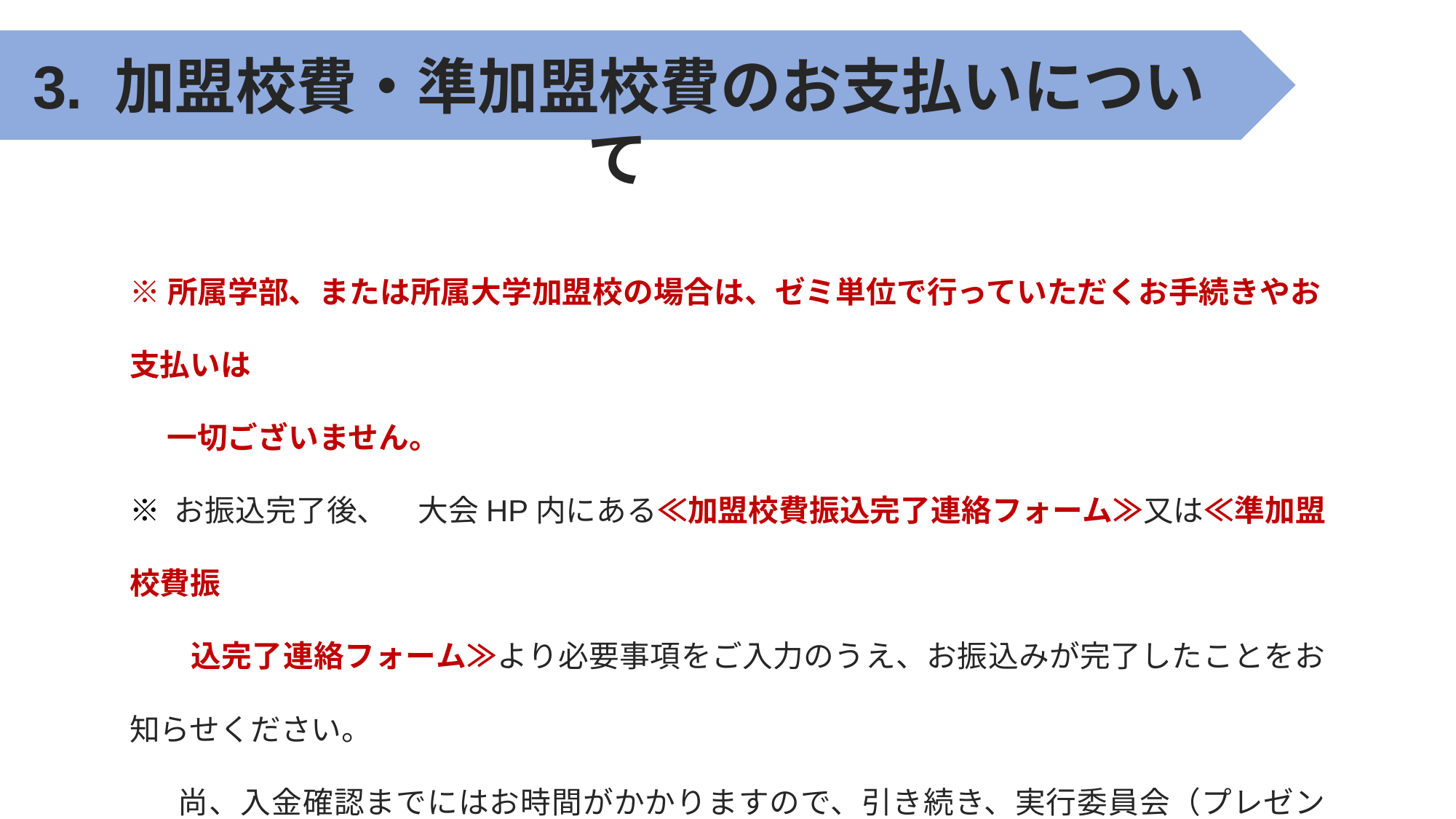

3. 加盟校費・準加盟校費のお支払いについて
※所属学部、または所属大学加盟校の場合は、ゼミ単位で行っていただくお手続きやお支払いは
　 一切ございません。
※ お振込完了後、　大会HP内にある≪加盟校費振込完了連絡フォーム≫又は≪準加盟校費振
　　込完了連絡フォーム≫より必要事項をご入力のうえ、お振込みが完了したことをお知らせください。
　尚、入金確認までにはお時間がかかりますので、引き続き、実行委員会（プレゼン局）からの申
　込受付完了メールをお待ちください。